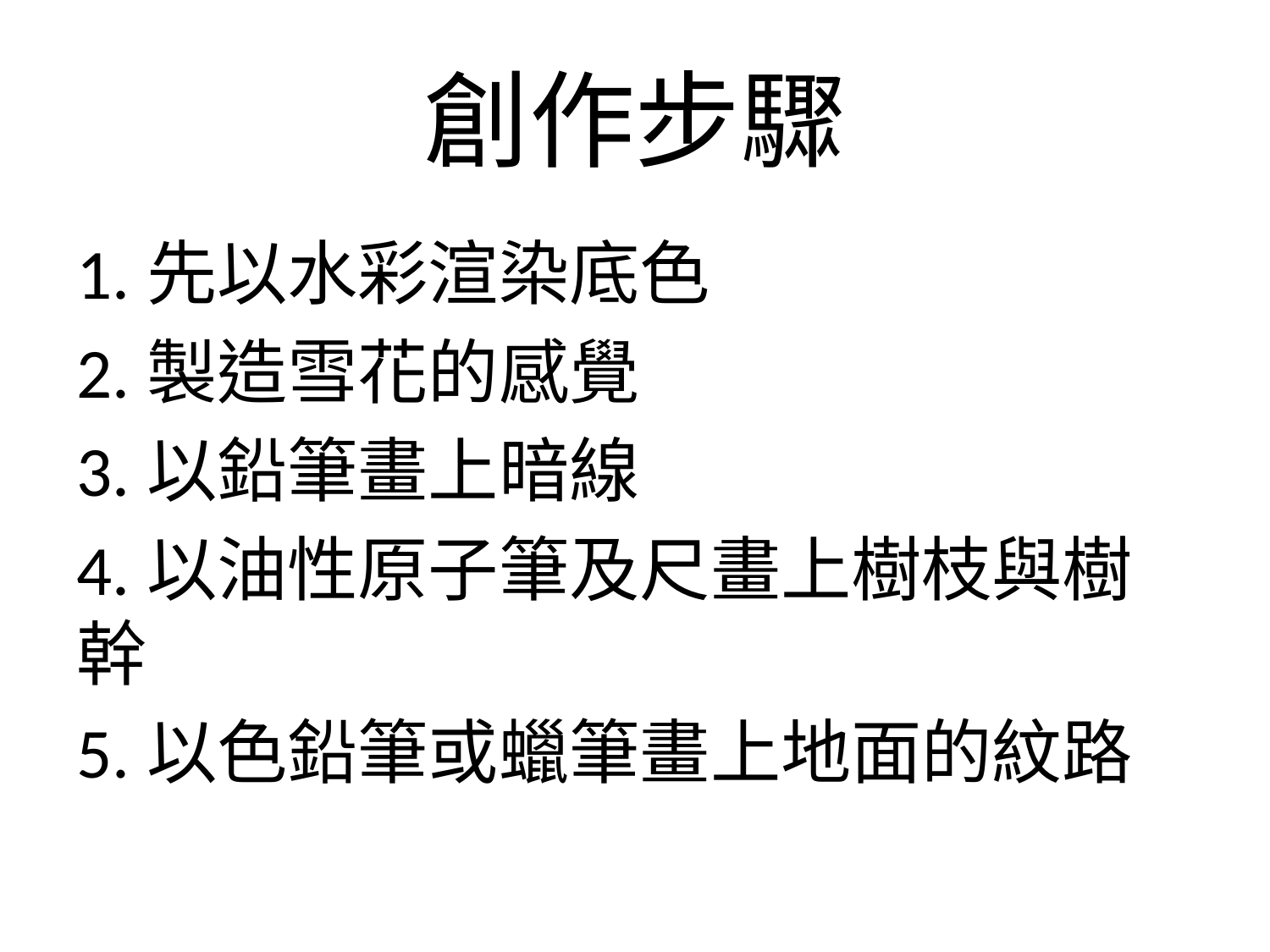

# 創作步驟
1.先以水彩渲染底色
2.製造雪花的感覺
3.以鉛筆畫上暗線
4.以油性原子筆及尺畫上樹枝與樹幹
5.以色鉛筆或蠟筆畫上地面的紋路